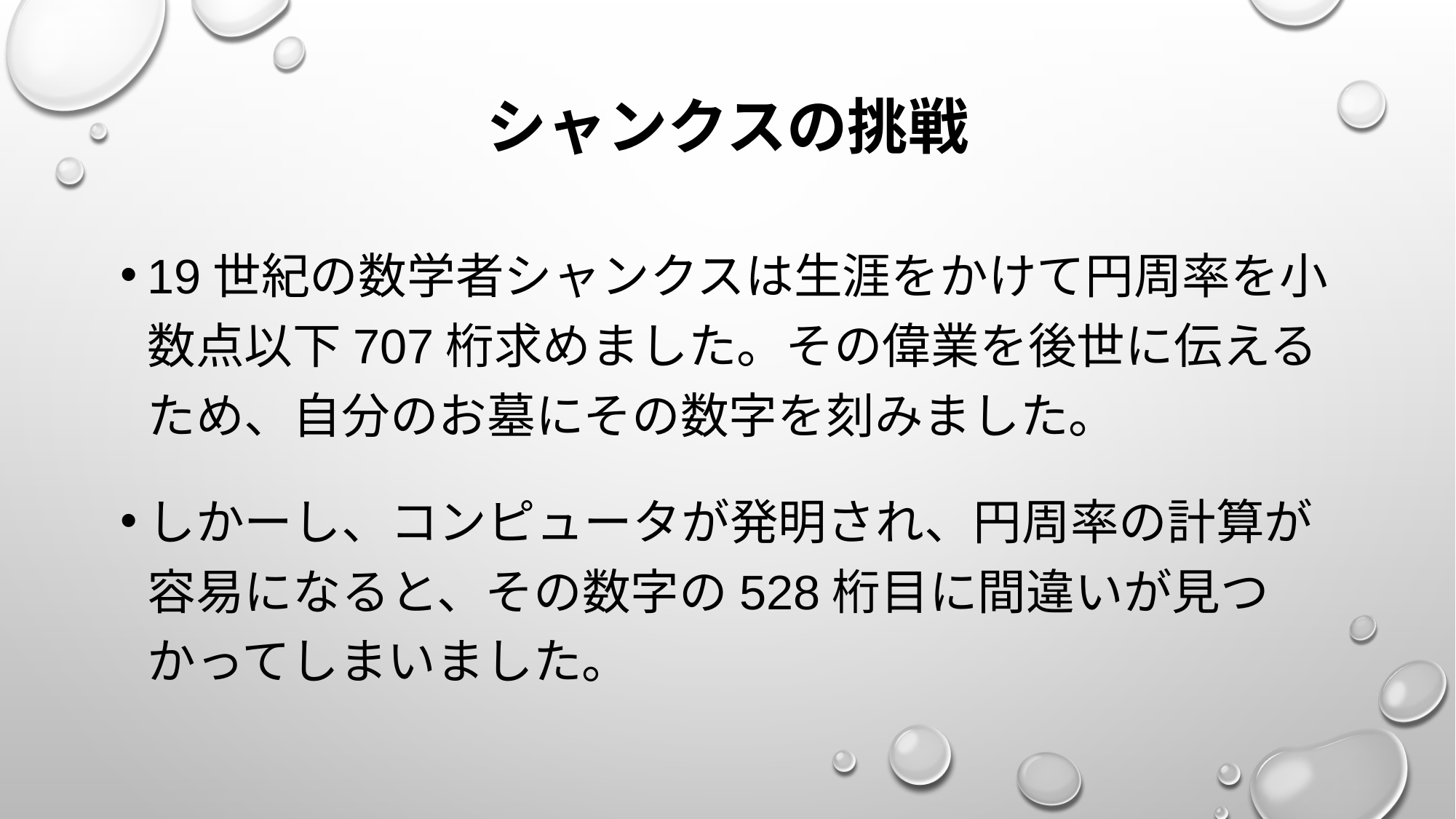

# シャンクスの挑戦
19世紀の数学者シャンクスは生涯をかけて円周率を小数点以下707桁求めました。その偉業を後世に伝えるため、自分のお墓にその数字を刻みました。
しかーし、コンピュータが発明され、円周率の計算が容易になると、その数字の528桁目に間違いが見つかってしまいました。